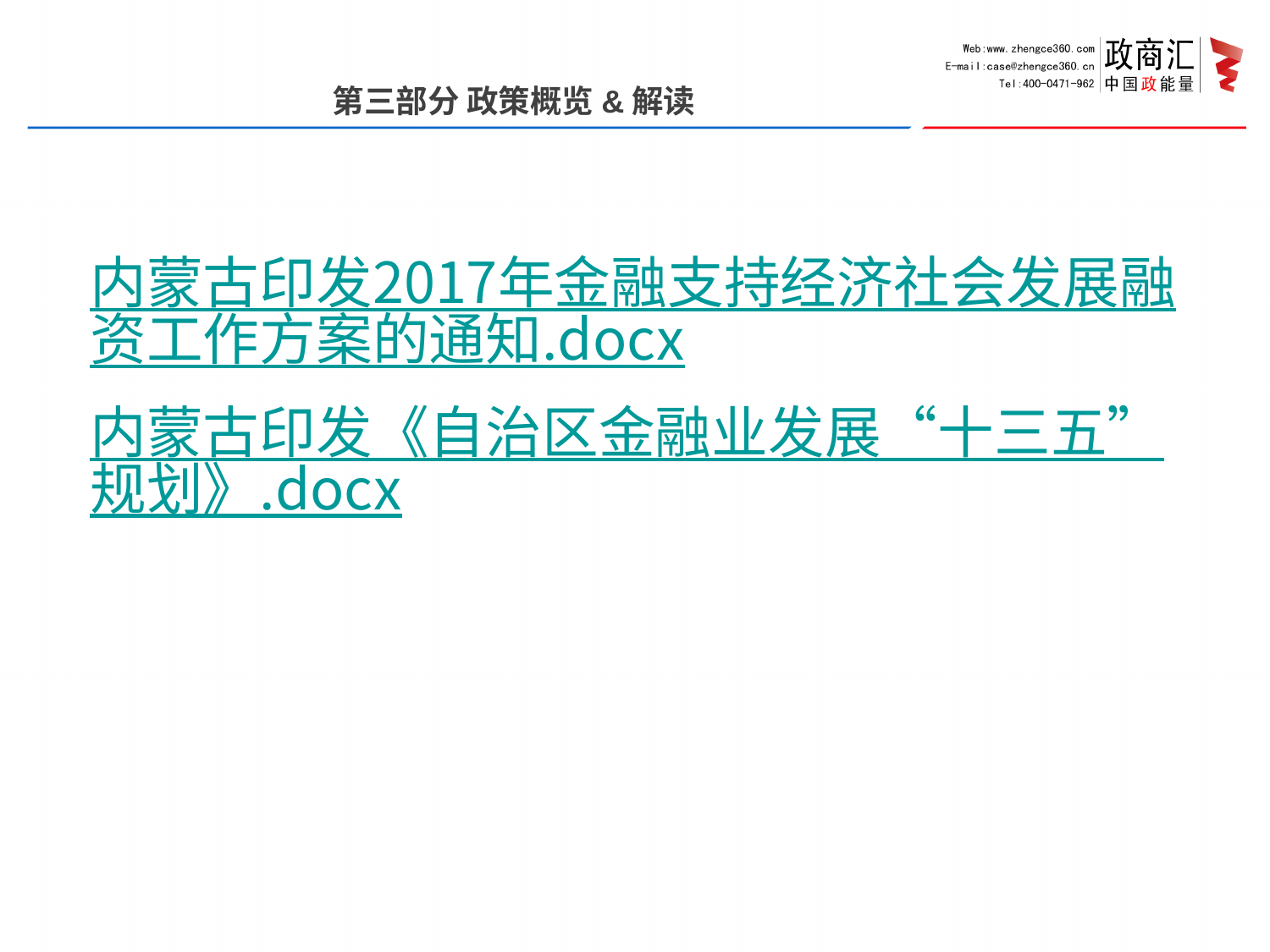

第三部分 政策概览&解读

内蒙古印发2017年金融支持经济社会发展融资工作方案的通知.docx
内蒙古印发《自治区金融业发展“十三五”规划》.docx